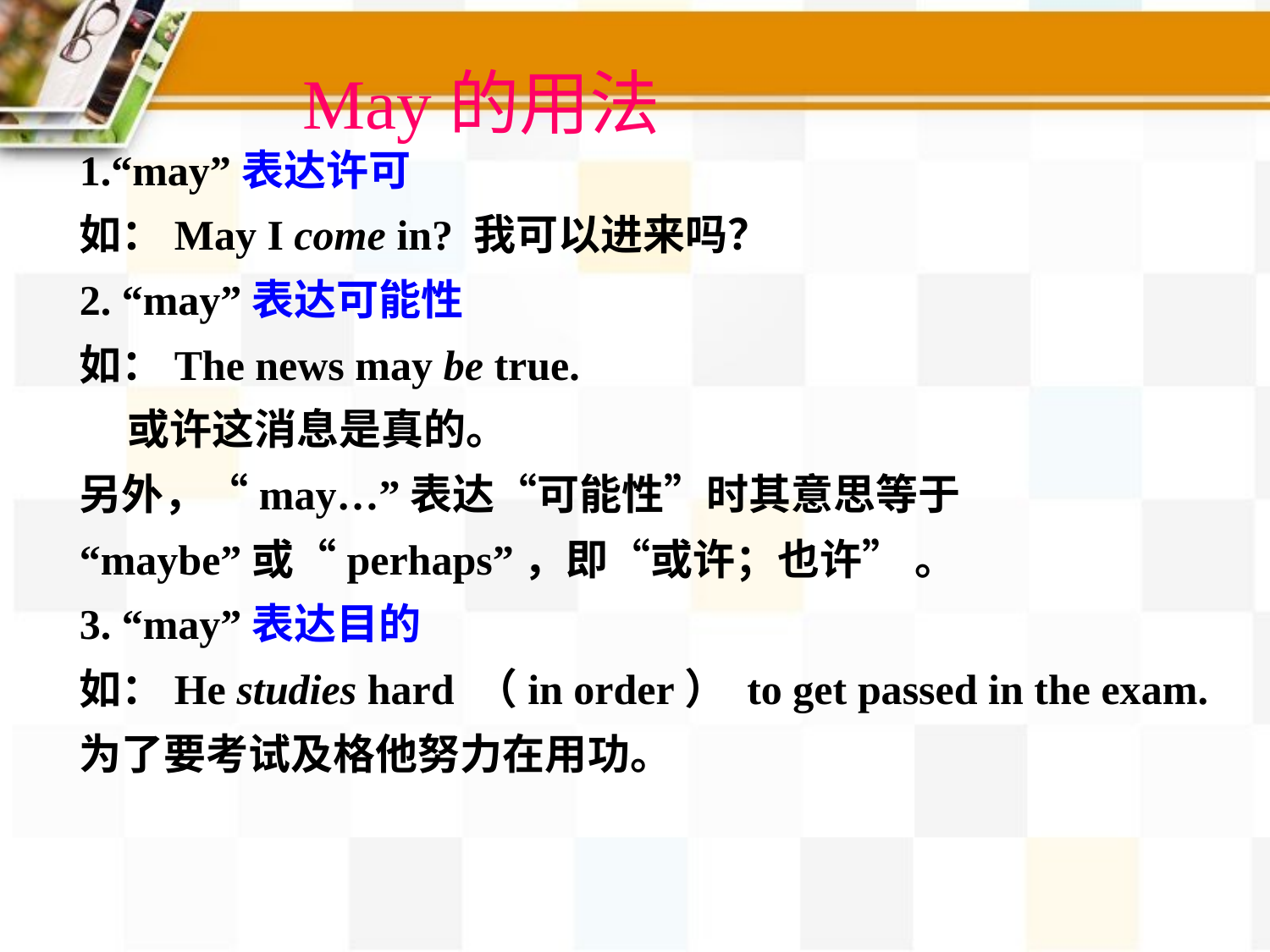

May的用法
1.“may”表达许可
如：May I come in? 我可以进来吗？
2. “may”表达可能性
如：The news may be true.
    或许这消息是真的。
另外，“may…”表达“可能性”时其意思等于
“maybe”或“perhaps”，即“或许；也许” 。
3. “may”表达目的
如：He studies hard （in order） to get passed in the exam.
为了要考试及格他努力在用功。